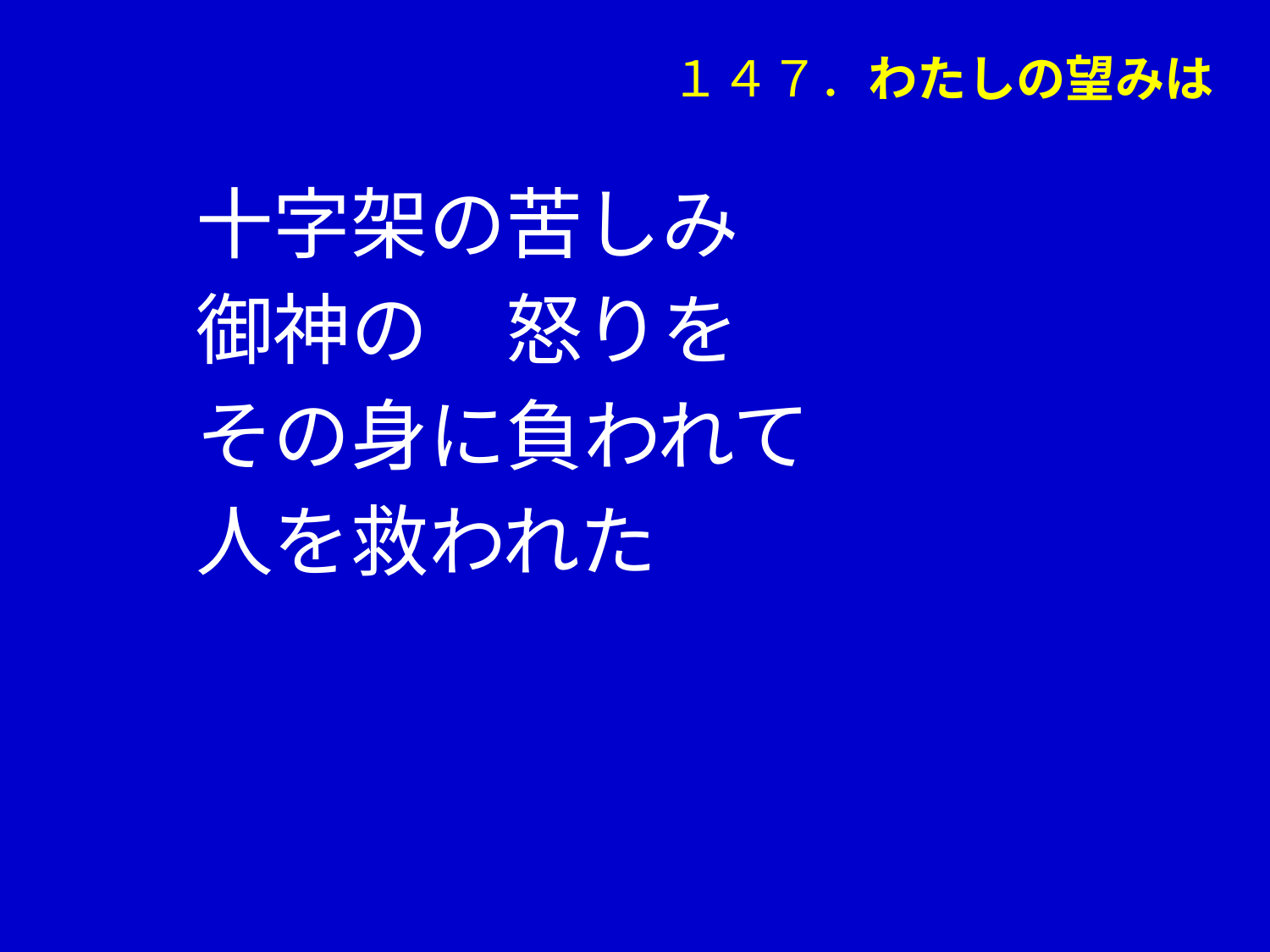

# １４７．わたしの望みは

　十字架の苦しみ
　御神の　怒りを
　その身に負われて
　人を救われた